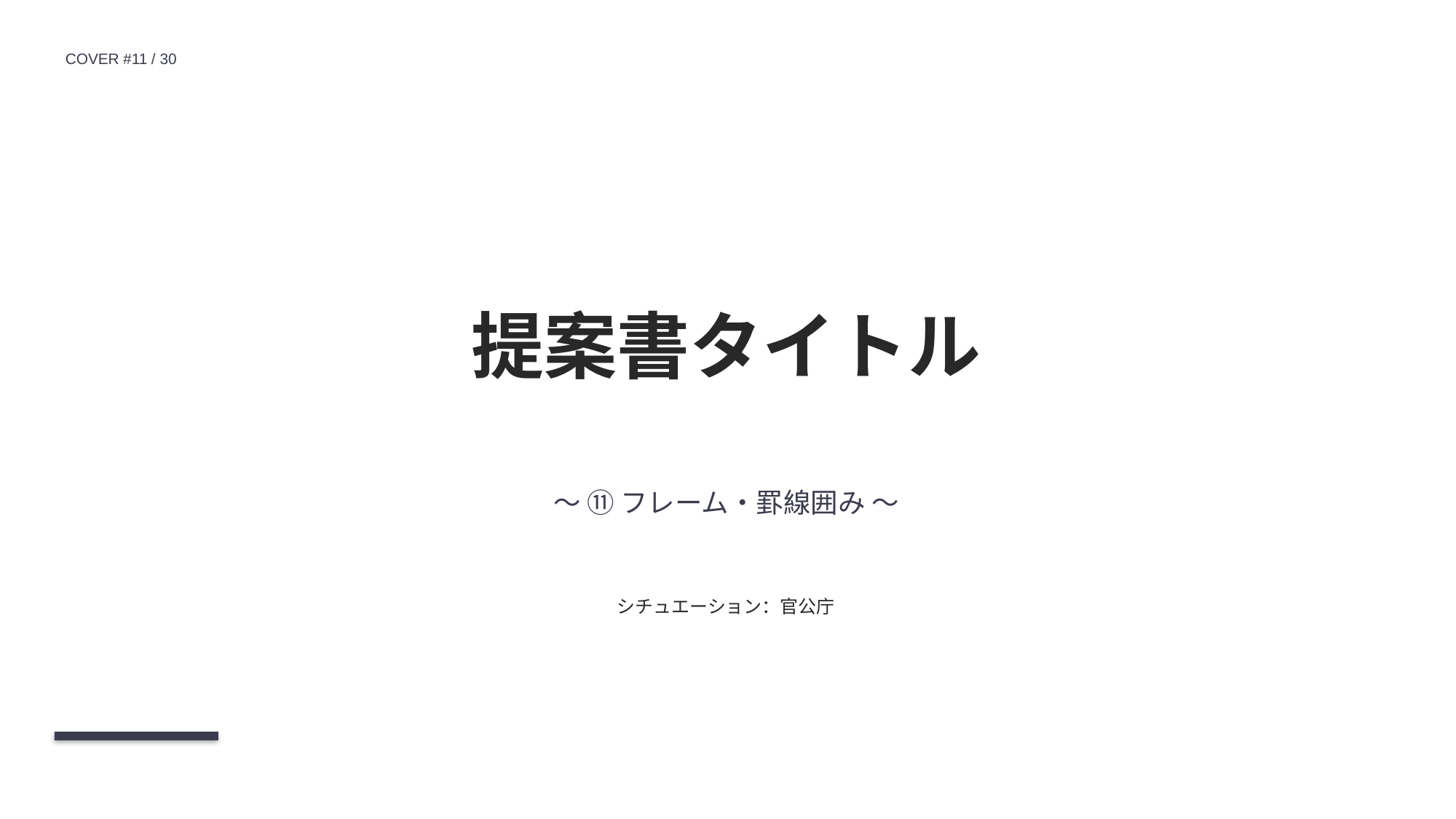

COVER #11 / 30
提案書タイトル
〜 ⑪ フレーム・罫線囲み 〜
シチュエーション：官公庁